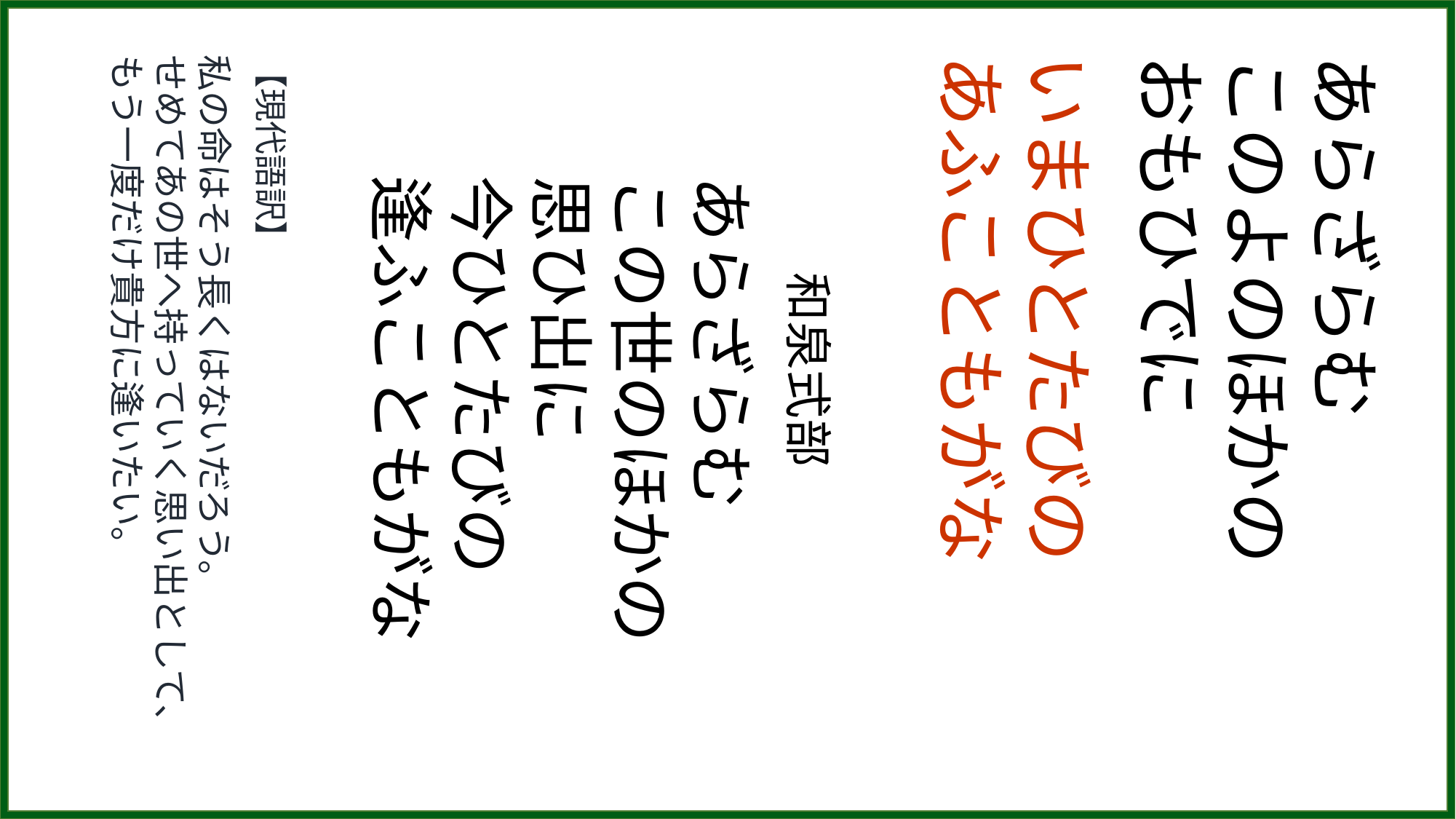

【現代語訳】

私の命はそう長くはないだろう。
せめてあの世へ持っていく思い出として、もう一度だけ貴方に逢いたい。
　　和泉式部

あらざらむ
この世のほかの
思ひ出に
今ひとたびの
逢ふこともがな
いまひとたびの
あふこともがな
あらざらむ
このよのほかの
おもひでに